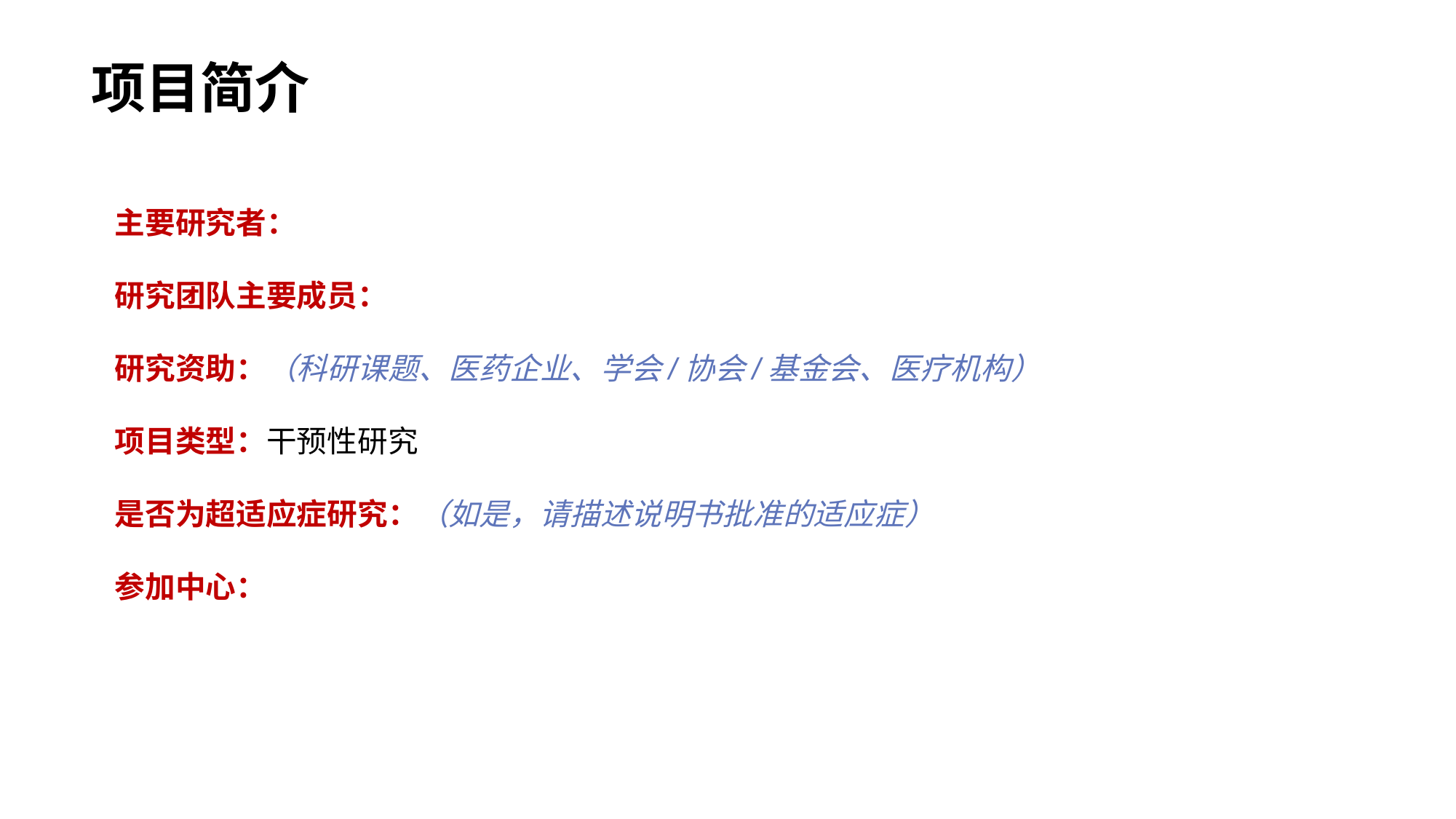

项目简介
主要研究者：
研究团队主要成员：
研究资助：（科研课题、医药企业、学会/协会/基金会、医疗机构）
项目类型：干预性研究
是否为超适应症研究：（如是，请描述说明书批准的适应症）
参加中心：